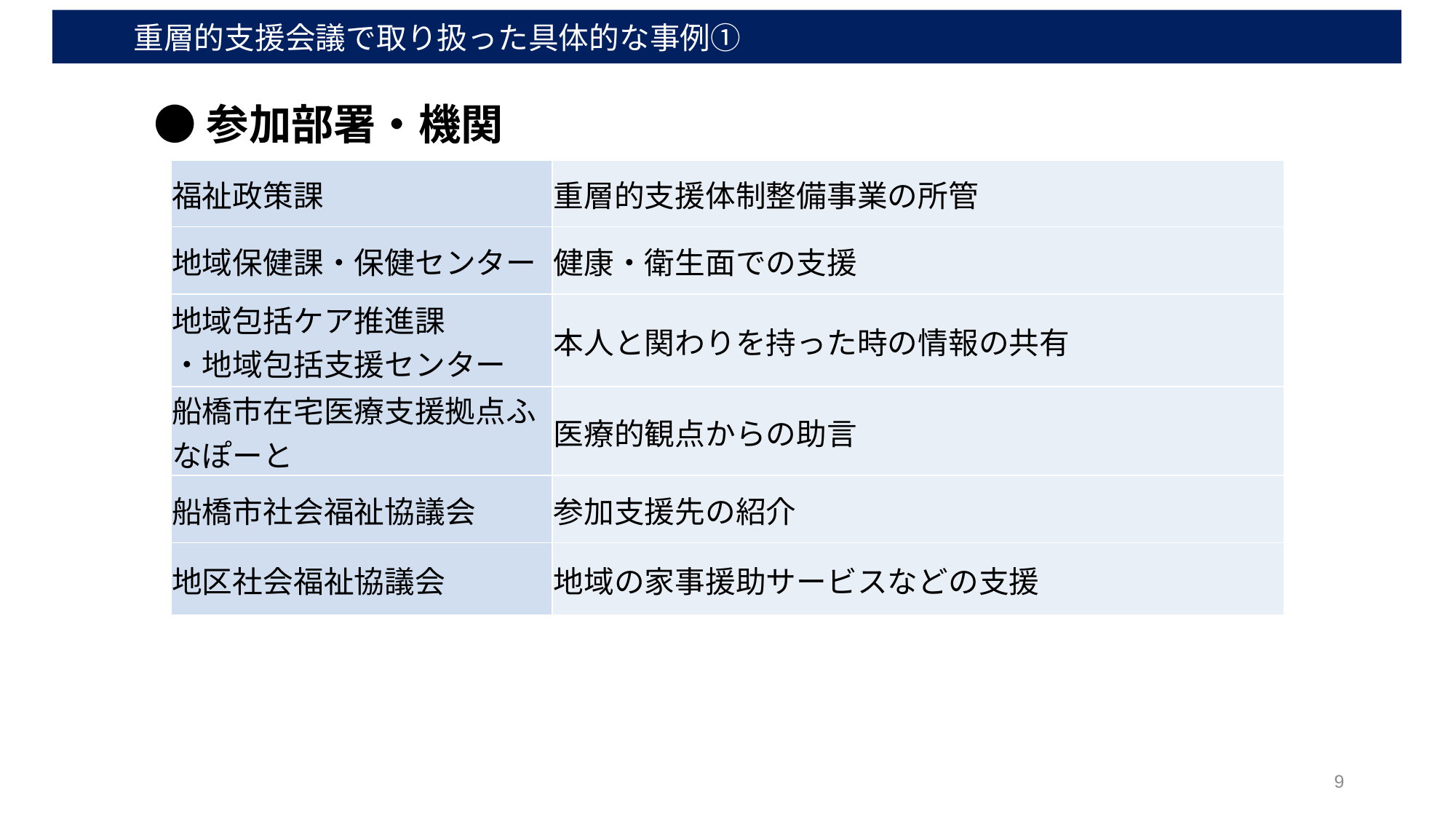

重層的支援会議で取り扱った具体的な事例①
●参加部署・機関
| 福祉政策課 | 重層的支援体制整備事業の所管 |
| --- | --- |
| 地域保健課・保健センター | 健康・衛生面での支援 |
| 地域包括ケア推進課 ・地域包括支援センター | 本人と関わりを持った時の情報の共有 |
| 船橋市在宅医療支援拠点ふなぽーと | 医療的観点からの助言 |
| 船橋市社会福祉協議会 | 参加支援先の紹介 |
| 地区社会福祉協議会 | 地域の家事援助サービスなどの支援 |
9